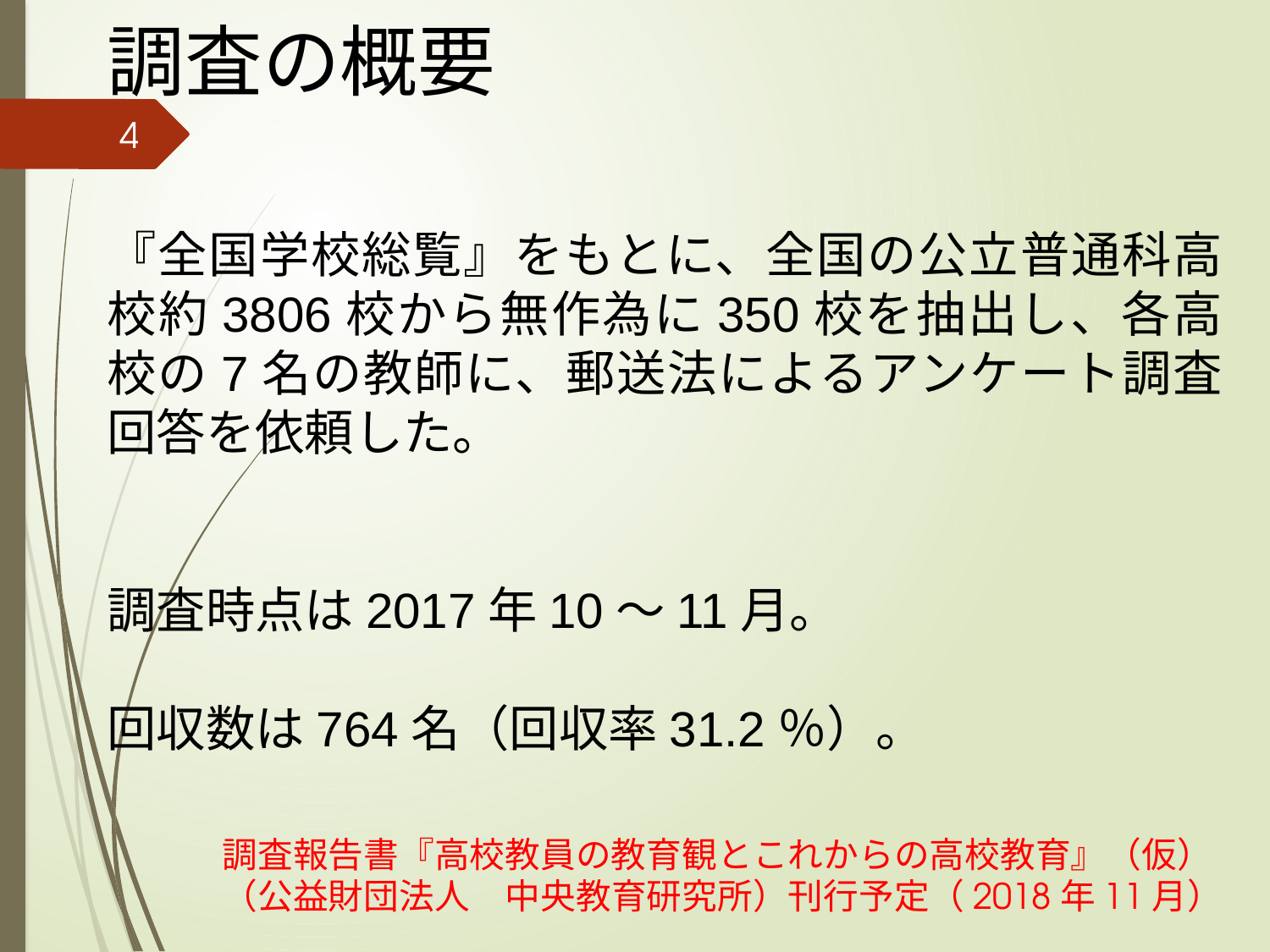

調査の概要

『全国学校総覧』をもとに、全国の公立普通科高校約3806校から無作為に350校を抽出し、各高校の7名の教師に、郵送法によるアンケート調査回答を依頼した。

調査時点は2017年10～11月。

回収数は764名（回収率31.2％）。
4
調査報告書『高校教員の教育観とこれからの高校教育』（仮）
（公益財団法人　中央教育研究所）刊行予定（2018年11月）